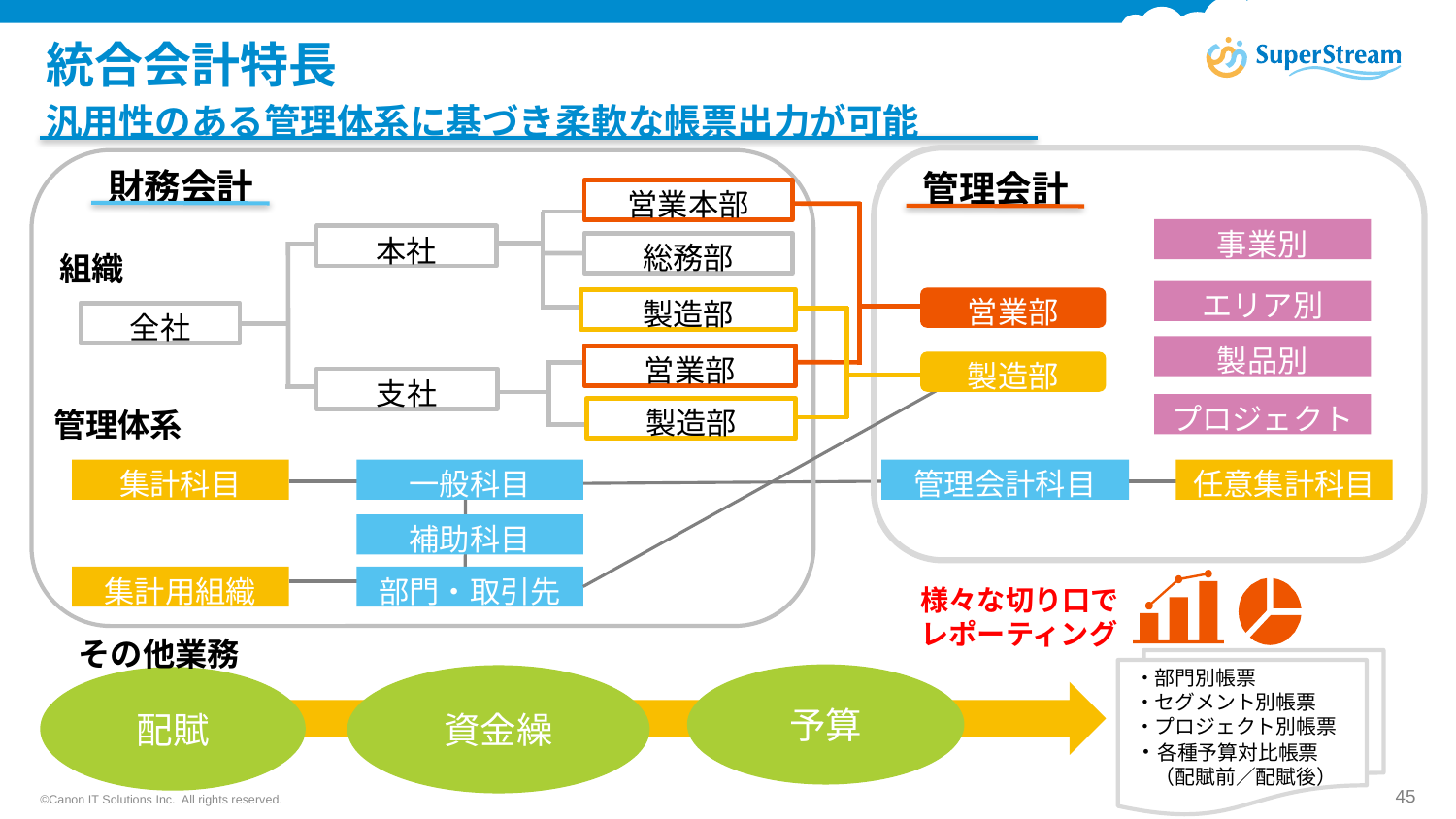

# 統合会計特長
汎用性のある管理体系に基づき柔軟な帳票出力が可能

財務会計
管理会計
営業本部
事業別
本社
総務部
組織
エリア別
営業部
製造部
全社
製品別
営業部
製造部
支社
プロジェクト
管理体系
製造部
集計科目
一般科目
管理会計科目
任意集計科目
補助科目
集計用組織
部門・取引先

様々な切り口で
レポーティング

その他業務

・部門別帳票
・セグメント別帳票
・プロジェクト別帳票
・各種予算対比帳票
　（配賦前／配賦後）

予算
資金繰
配賦

©Canon IT Solutions Inc.  All rights reserved.
45